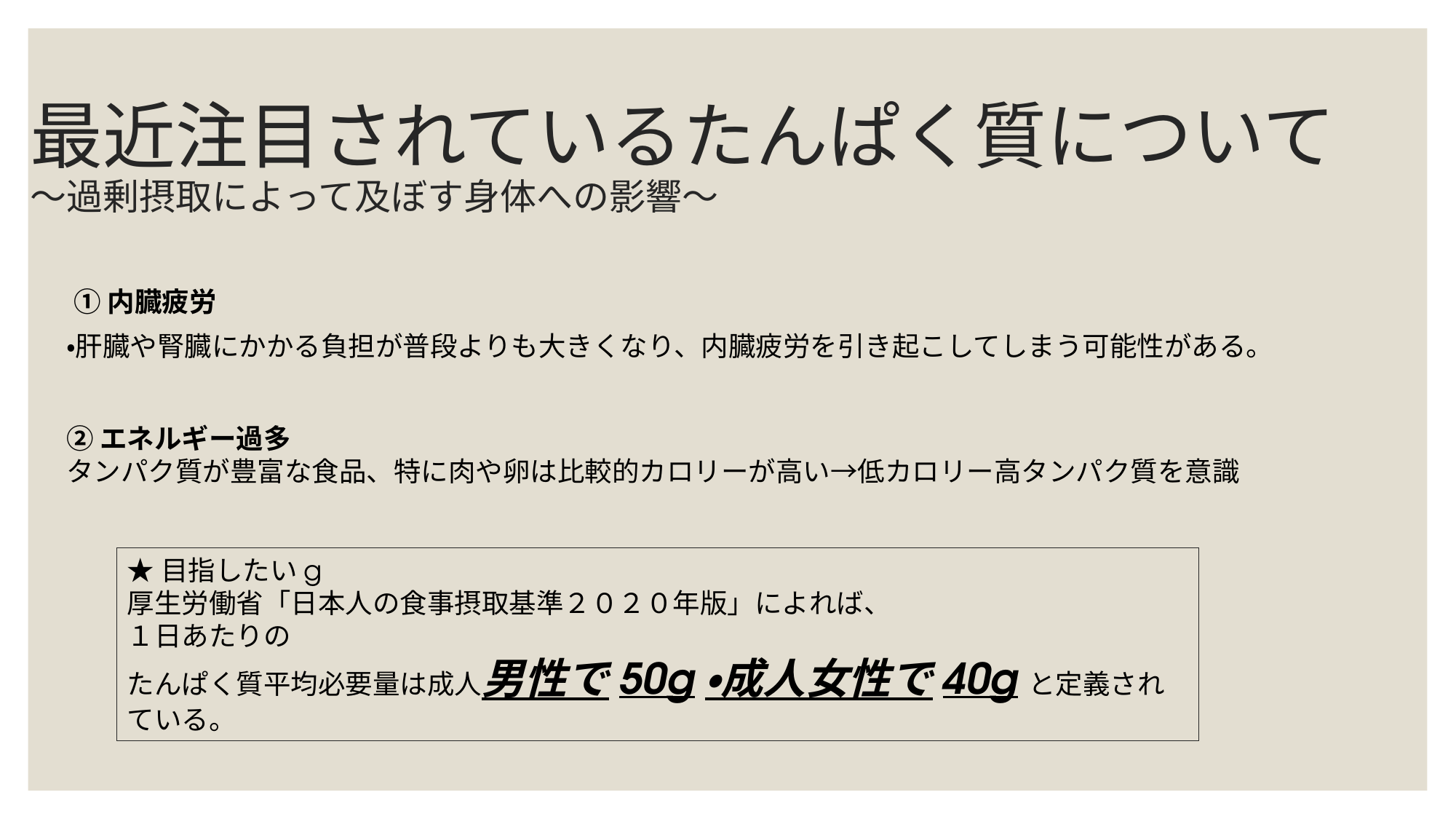

# 最近注目されているたんぱく質について ～過剰摂取によって及ぼす身体への影響～
①内臓疲労
・肝臓や腎臓にかかる負担が普段よりも大きくなり、内臓疲労を引き起こしてしまう可能性がある。
②エネルギー過多
タンパク質が豊富な食品、特に肉や卵は比較的カロリーが高い→低カロリー高タンパク質を意識
★目指したいg
厚生労働省「日本人の食事摂取基準２０２０年版」によれば、
１日あたりの
たんぱく質平均必要量は成人男性で50g・成人女性で40gと定義されている。